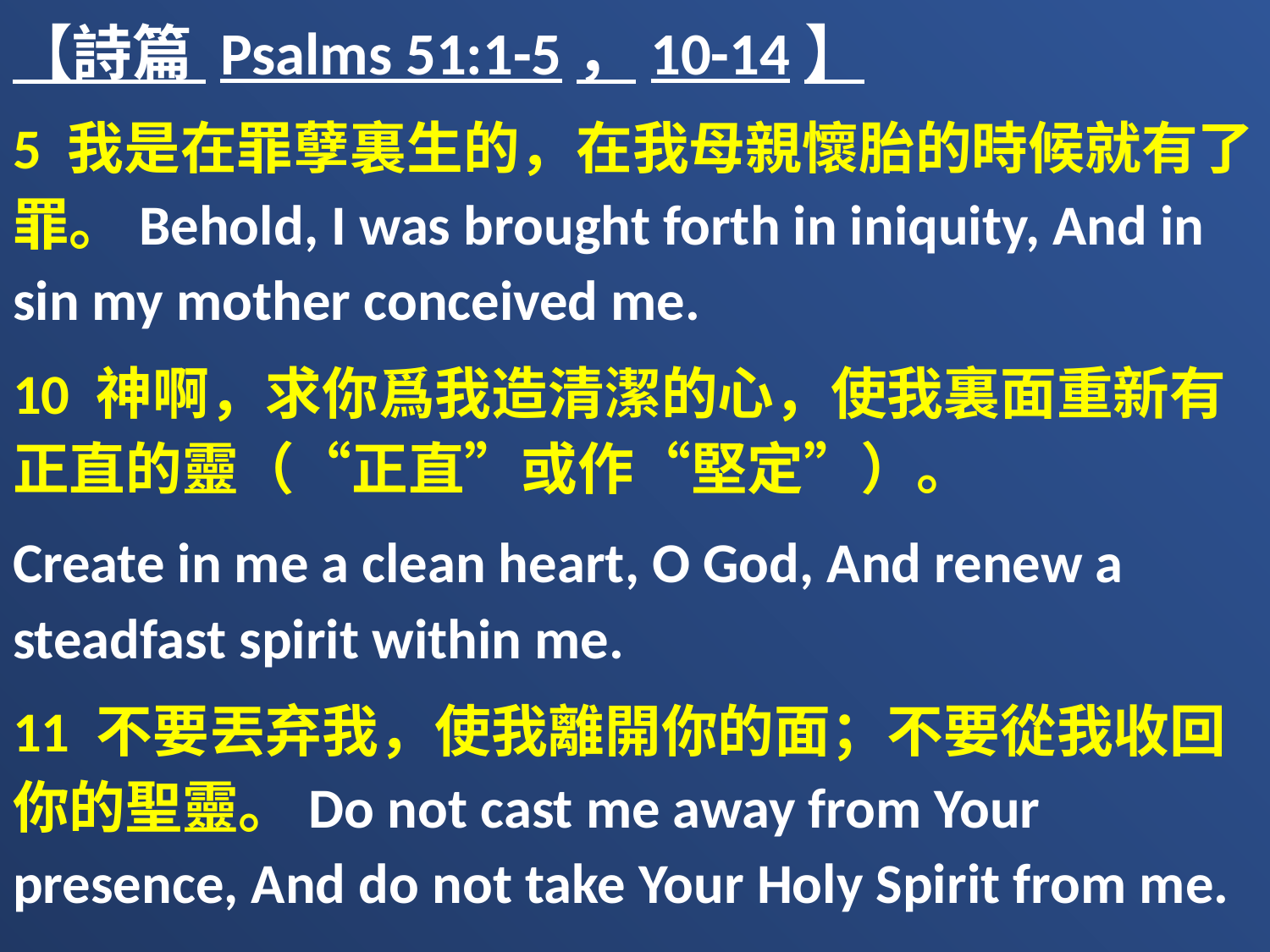

【詩篇 Psalms 51:1-5，10-14】
5 我是在罪孽裏生的，在我母親懷胎的時候就有了罪。Behold, I was brought forth in iniquity, And in sin my mother conceived me.
10 神啊，求你爲我造清潔的心，使我裏面重新有正直的靈（“正直”或作“堅定”）。
Create in me a clean heart, O God, And renew a steadfast spirit within me.
11 不要丟弃我，使我離開你的面；不要從我收回你的聖靈。Do not cast me away from Your presence, And do not take Your Holy Spirit from me.